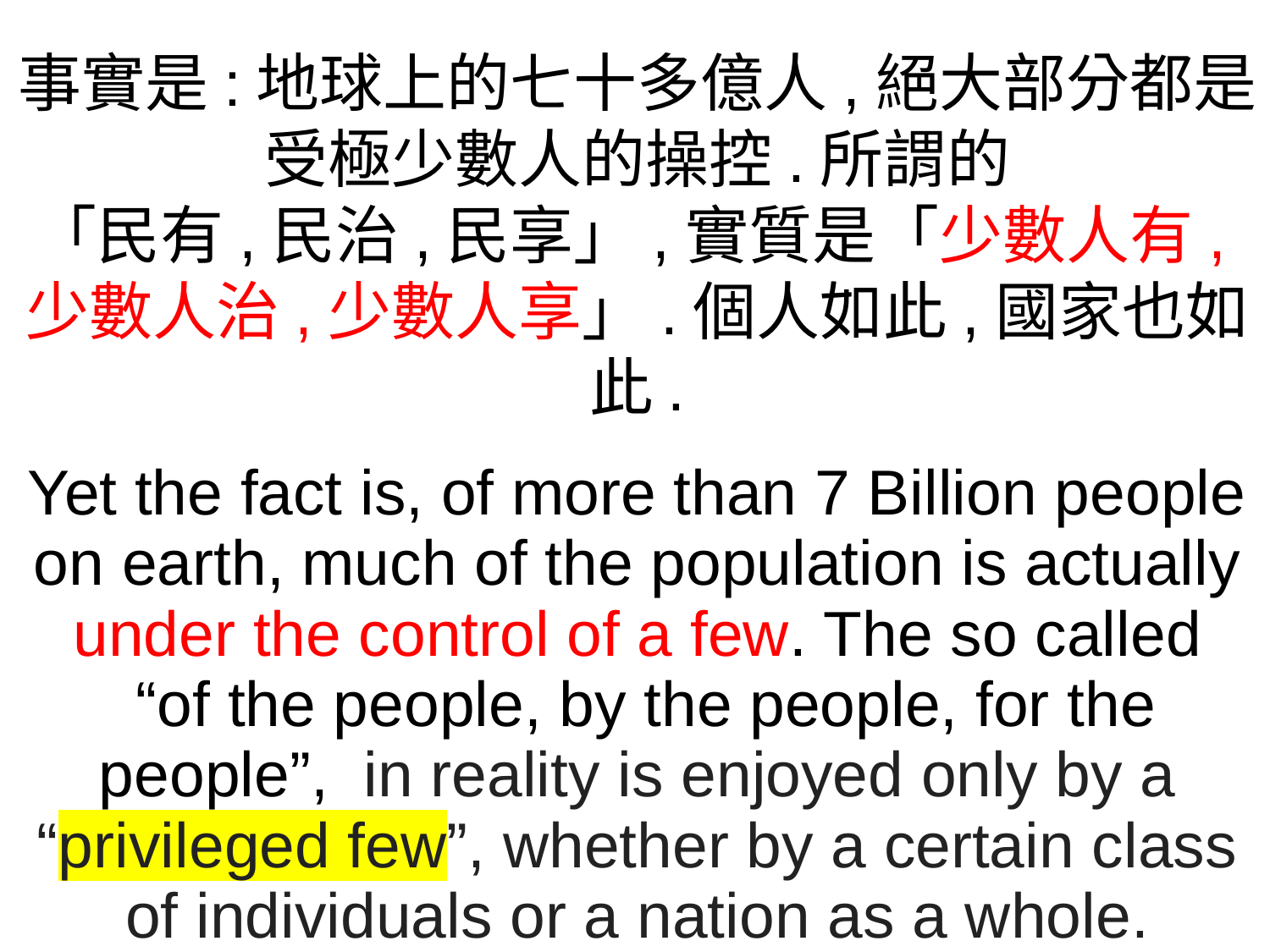

事實是:地球上的七十多億人,絕大部分都是受極少數人的操控.所謂的
「民有,民治,民享」,實質是「少數人有,少數人治,少數人享」.個人如此,國家也如此.
Yet the fact is, of more than 7 Billion people on earth, much of the population is actually under the control of a few. The so called
 “of the people, by the people, for the people”,  in reality is enjoyed only by a “privileged few”, whether by a certain class of individuals or a nation as a whole.